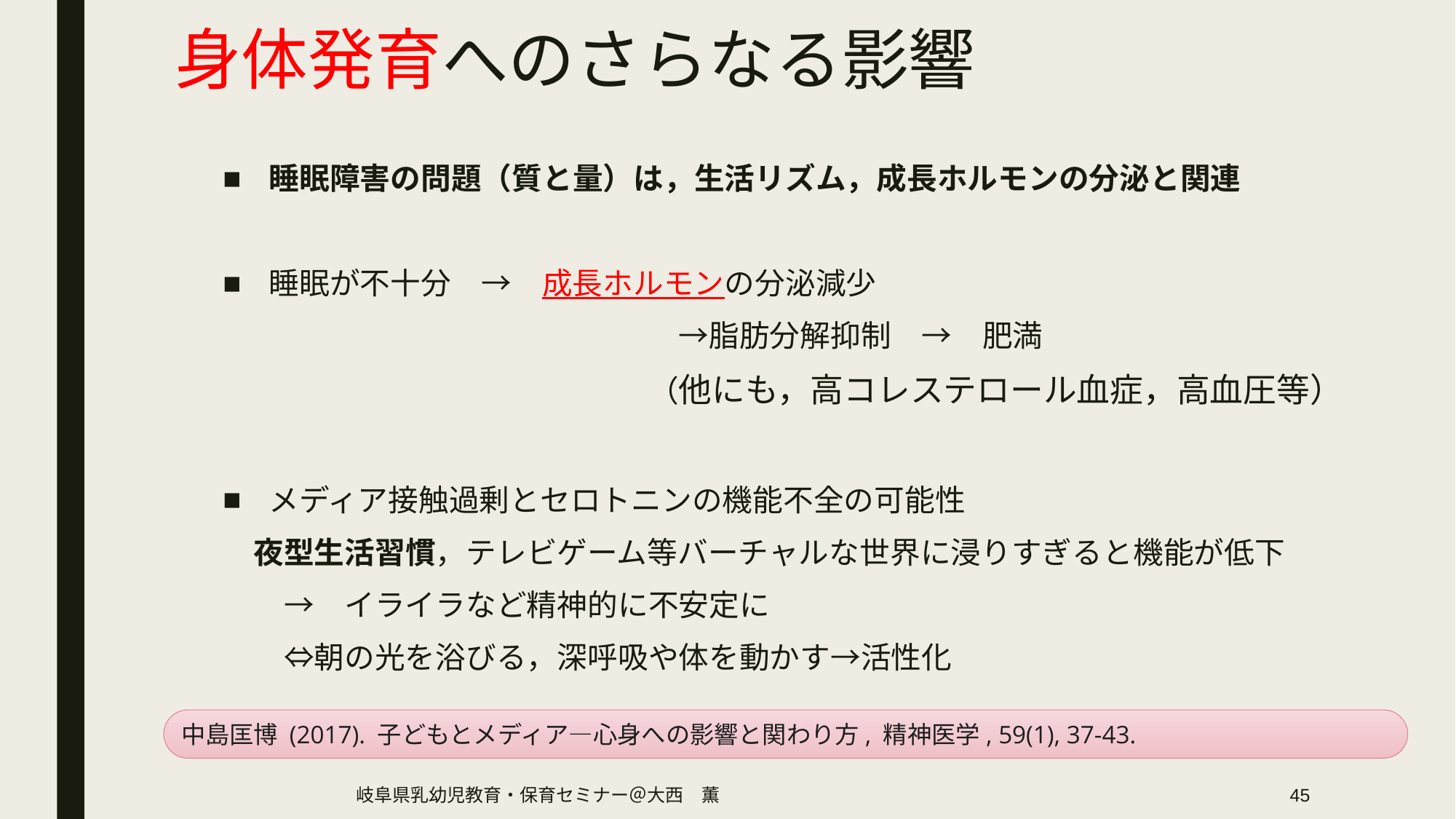

# 身体発育へのさらなる影響
睡眠障害の問題（質と量）は，生活リズム，成長ホルモンの分泌と関連

睡眠が不十分　→　成長ホルモンの分泌減少
　　　　　　　　　　　　　　　→脂肪分解抑制　→　肥満
　　　　　　　　　　　　　　（他にも，高コレステロール血症，高血圧等）

メディア接触過剰とセロトニンの機能不全の可能性
　夜型生活習慣，テレビゲーム等バーチャルな世界に浸りすぎると機能が低下
　　→　イライラなど精神的に不安定に
　　⇔朝の光を浴びる，深呼吸や体を動かす→活性化
中島匡博 (2017). 子どもとメディア―心身への影響と関わり方, 精神医学, 59(1), 37-43.
岐阜県乳幼児教育・保育セミナー＠大西　薫
45